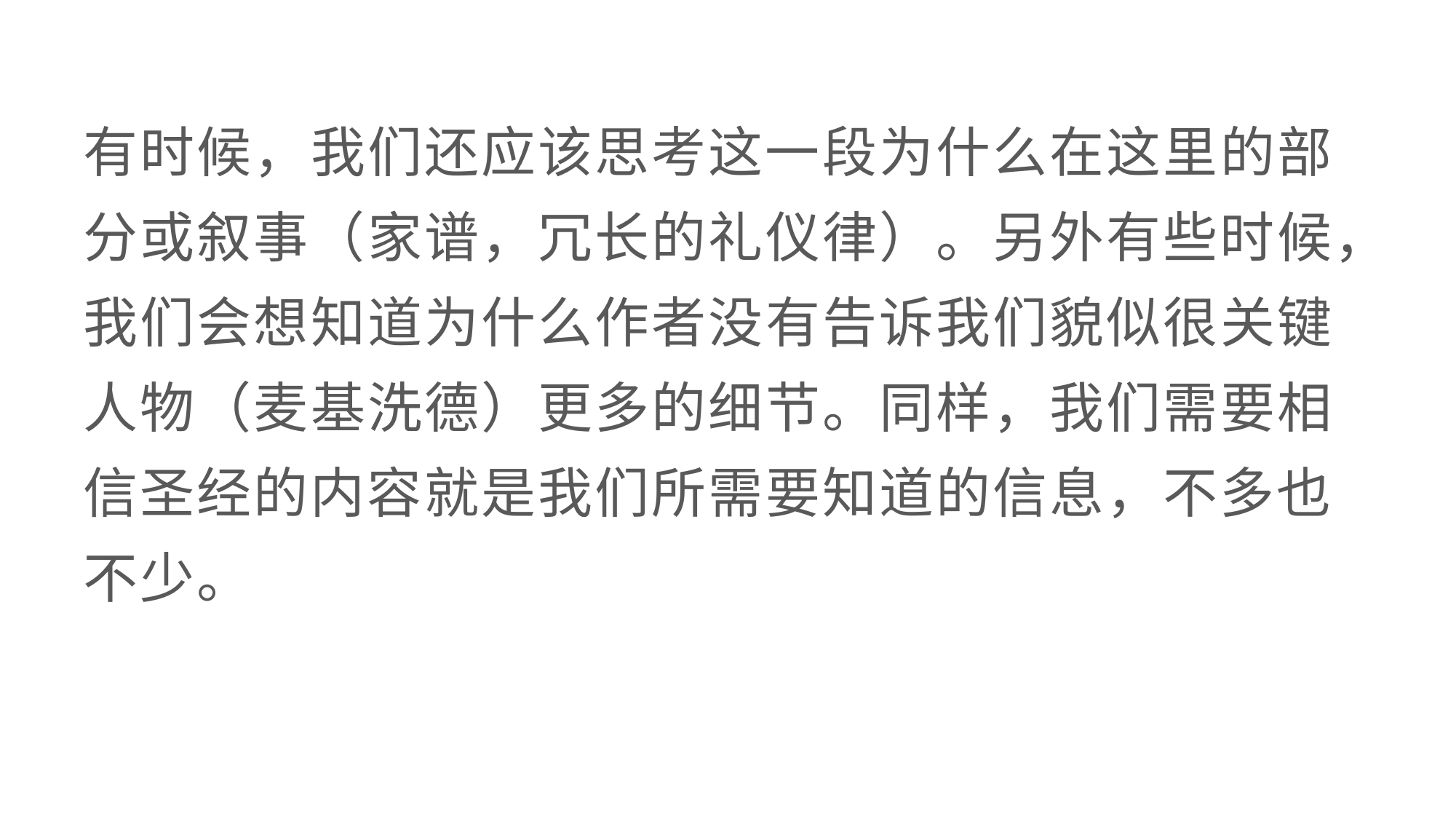

有时候，我们还应该思考这一段为什么在这里的部分或叙事（家谱，冗长的礼仪律）。另外有些时候，我们会想知道为什么作者没有告诉我们貌似很关键人物（麦基洗德）更多的细节。同样，我们需要相信圣经的内容就是我们所需要知道的信息，不多也不少。